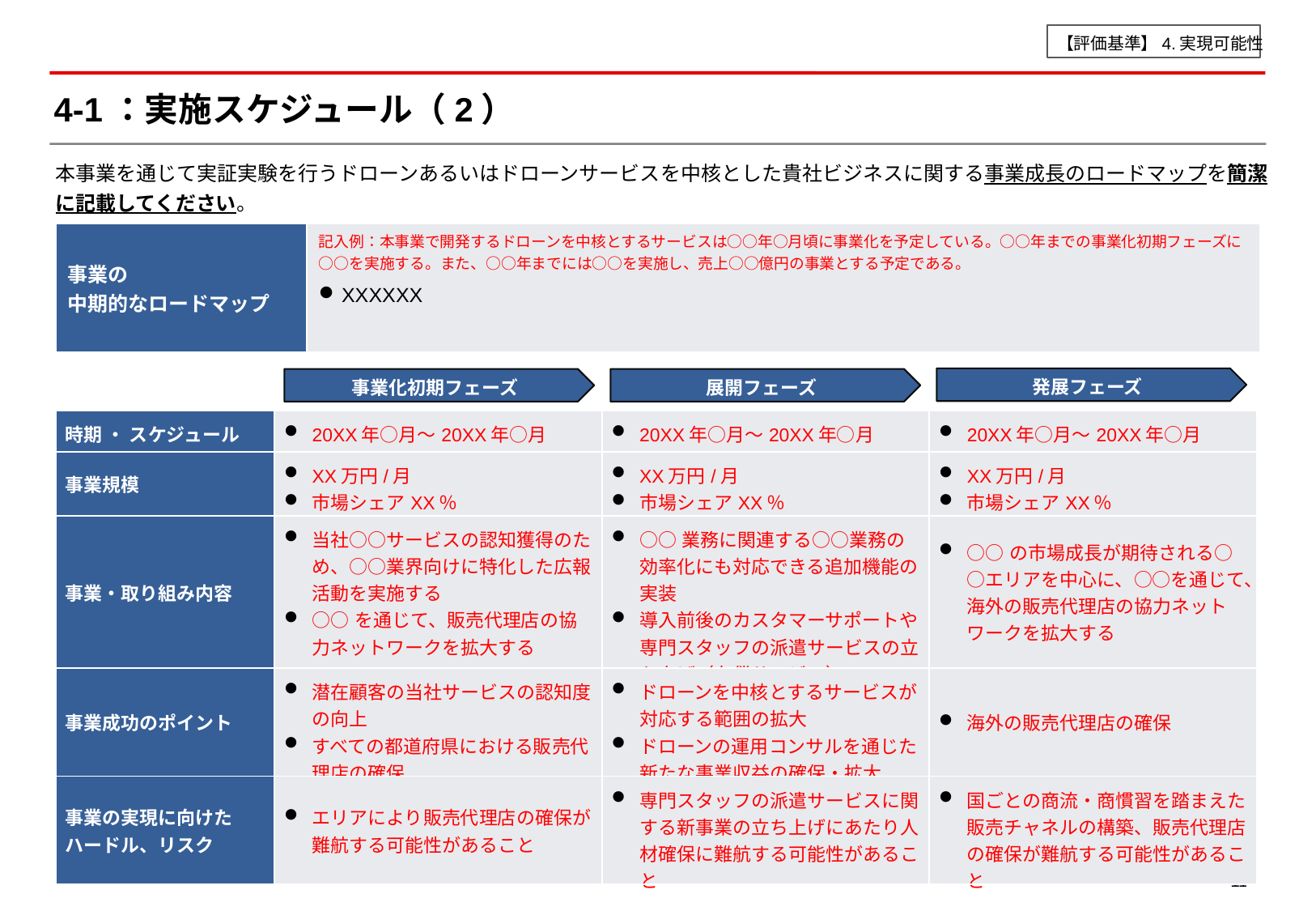

【評価基準】4.実現可能性
# 4-1：実施スケジュール（2）
本事業を通じて実証実験を行うドローンあるいはドローンサービスを中核とした貴社ビジネスに関する事業成長のロードマップを簡潔に記載してください。
| 事業の 中期的なロードマップ | 記入例：本事業で開発するドローンを中核とするサービスは○○年○月頃に事業化を予定している。○○年までの事業化初期フェーズに○○を実施する。また、○○年までには○○を実施し、売上○○億円の事業とする予定である。 XXXXXX |
| --- | --- |
発展フェーズ
事業化初期フェーズ
展開フェーズ
| 時期 ・ スケジュール | 20XX年○月～20XX年○月 | 20XX年○月～20XX年○月 | 20XX年○月～20XX年○月 |
| --- | --- | --- | --- |
| 事業規模 | XX万円/月 市場シェアXX％ | XX万円/月 市場シェアXX％ | XX万円/月 市場シェアXX％ |
| 事業・取り組み内容 | 当社○○サービスの認知獲得のため、○○業界向けに特化した広報活動を実施する ○○を通じて、販売代理店の協力ネットワークを拡大する | ○○業務に関連する○○業務の効率化にも対応できる追加機能の実装 導入前後のカスタマーサポートや専門スタッフの派遣サービスの立ち上げ（有償サービス） | ○○の市場成長が期待される○○エリアを中心に、○○を通じて、海外の販売代理店の協力ネットワークを拡大する |
| 事業成功のポイント | 潜在顧客の当社サービスの認知度の向上 すべての都道府県における販売代理店の確保 | ドローンを中核とするサービスが対応する範囲の拡大 ドローンの運用コンサルを通じた新たな事業収益の確保・拡大 | 海外の販売代理店の確保 |
| 事業の実現に向けた ハードル、リスク | エリアにより販売代理店の確保が難航する可能性があること | 専門スタッフの派遣サービスに関する新事業の立ち上げにあたり人材確保に難航する可能性があること | 国ごとの商流・商慣習を踏まえた販売チャネルの構築、販売代理店の確保が難航する可能性があること |